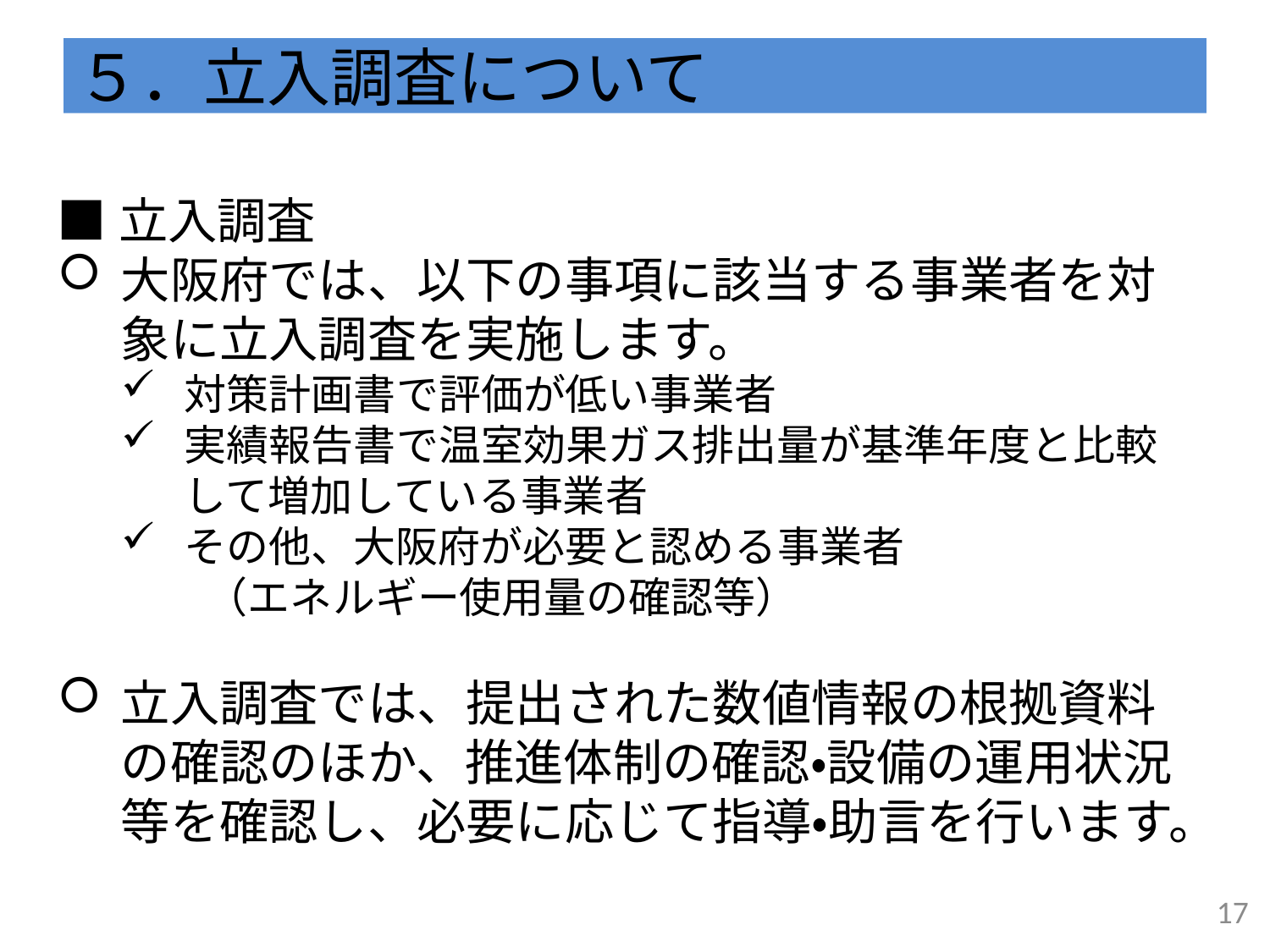

# ５．立入調査について
■立入調査
大阪府では、以下の事項に該当する事業者を対象に立入調査を実施します。
対策計画書で評価が低い事業者
実績報告書で温室効果ガス排出量が基準年度と比較して増加している事業者
その他、大阪府が必要と認める事業者
　　（エネルギー使用量の確認等）

立入調査では、提出された数値情報の根拠資料の確認のほか、推進体制の確認・設備の運用状況等を確認し、必要に応じて指導・助言を行います。
17